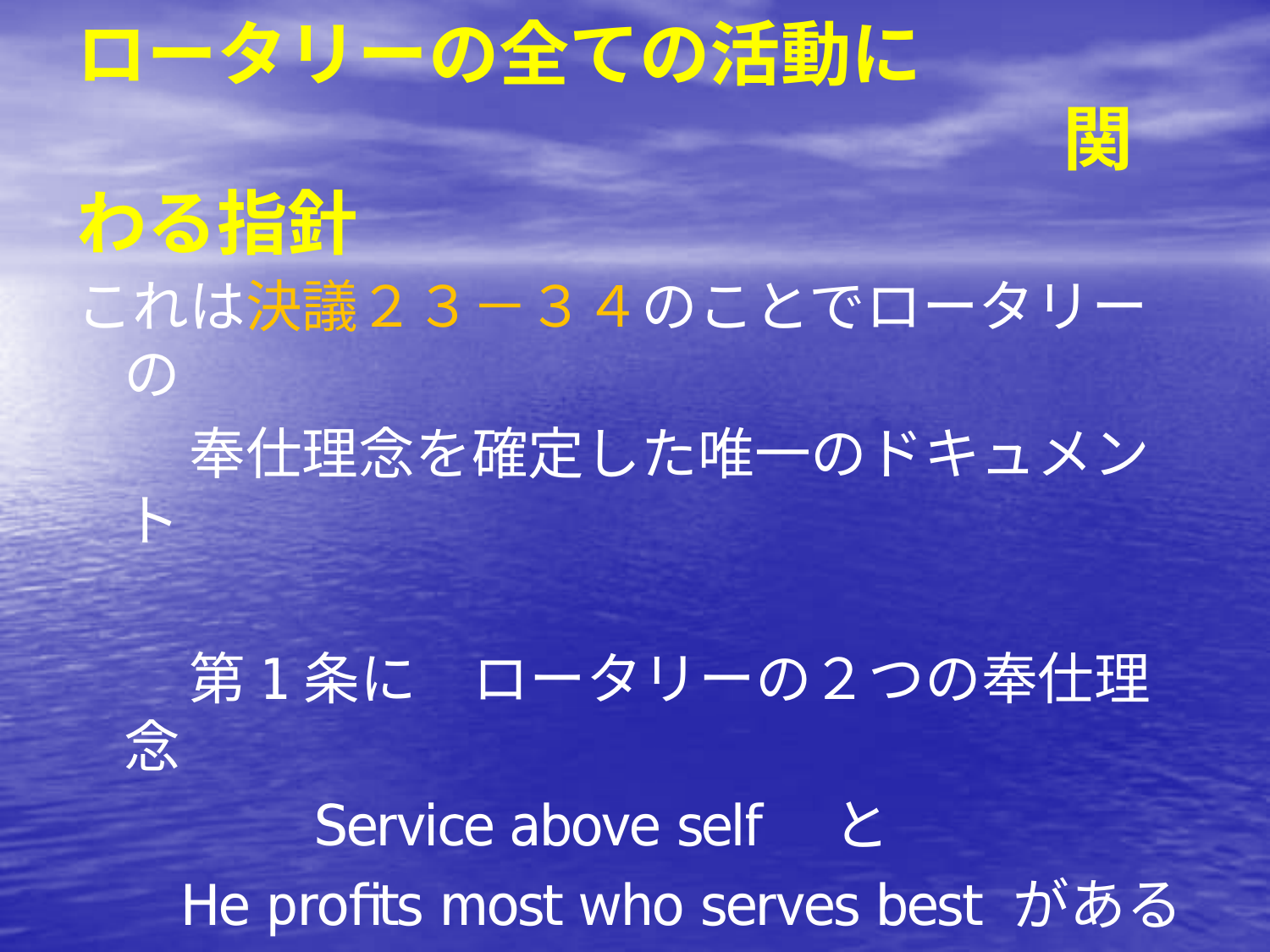

# ロータリーの全ての活動に 　　　　　　　　　　　　　　関わる指針
これは決議２３－３４のことでロータリーの
　　奉仕理念を確定した唯一のドキュメント

　　第1条に　ロータリーの２つの奉仕理念
　　　　Service above self　と
      He profits most who serves best がある